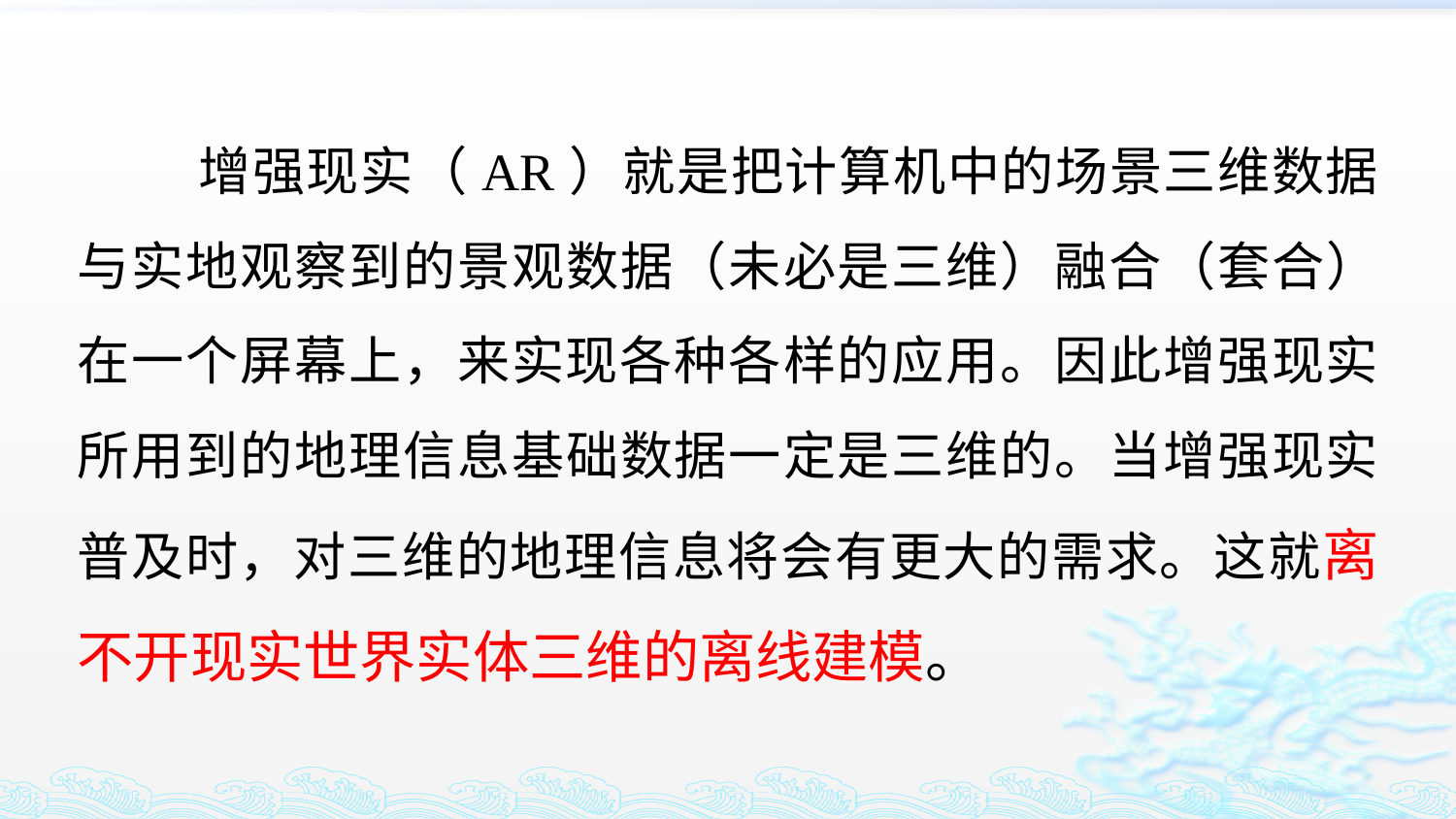

增强现实（AR）就是把计算机中的场景三维数据与实地观察到的景观数据（未必是三维）融合（套合）在一个屏幕上，来实现各种各样的应用。因此增强现实所用到的地理信息基础数据一定是三维的。当增强现实普及时，对三维的地理信息将会有更大的需求。这就离不开现实世界实体三维的离线建模。